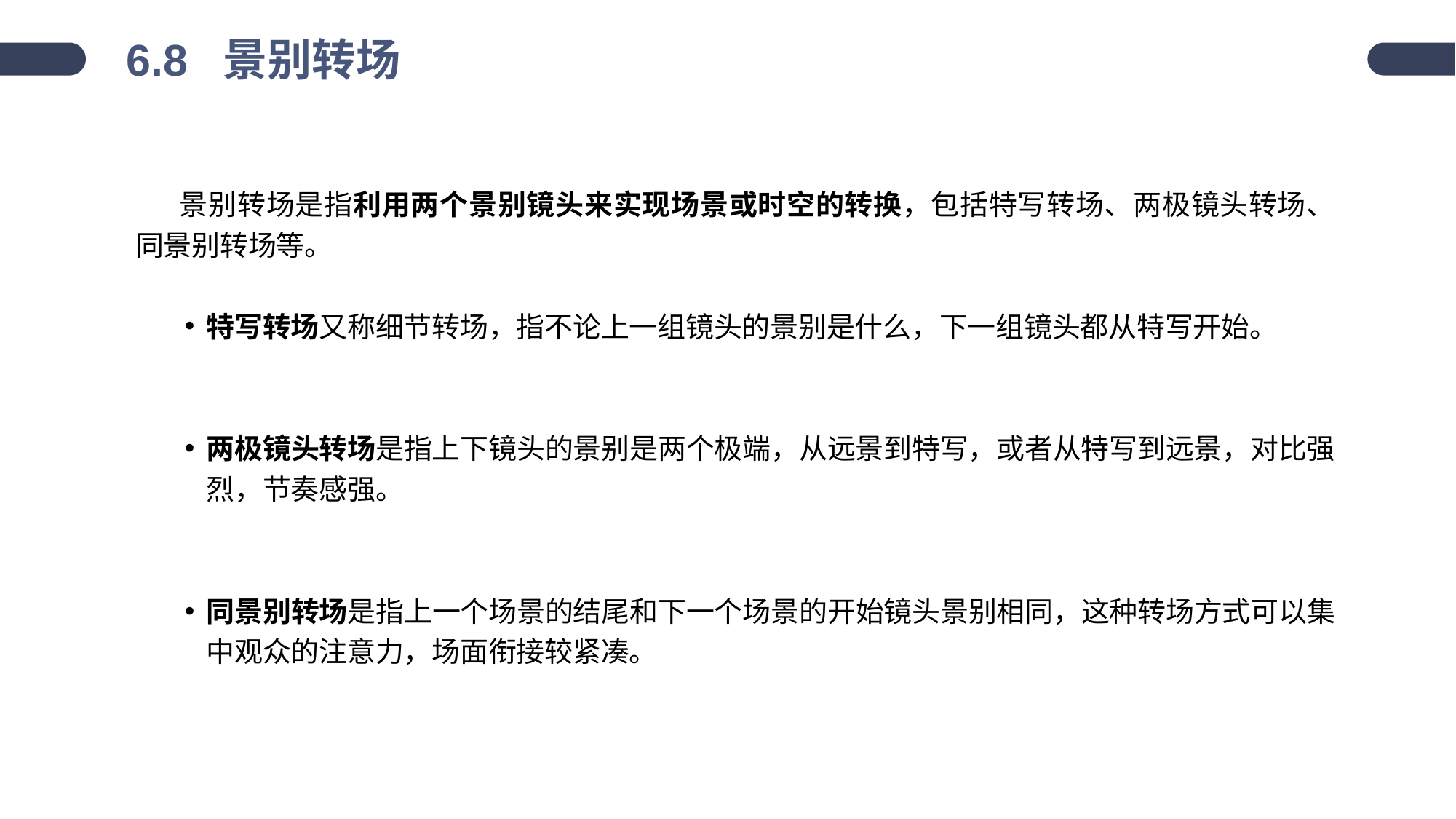

6.8  景别转场

景别转场是指利用两个景别镜头来实现场景或时空的转换，包括特写转场、两极镜头转场、同景别转场等。

特写转场又称细节转场，指不论上一组镜头的景别是什么，下一组镜头都从特写开始。

两极镜头转场是指上下镜头的景别是两个极端，从远景到特写，或者从特写到远景，对比强烈，节奏感强。

同景别转场是指上一个场景的结尾和下一个场景的开始镜头景别相同，这种转场方式可以集中观众的注意力，场面衔接较紧凑。